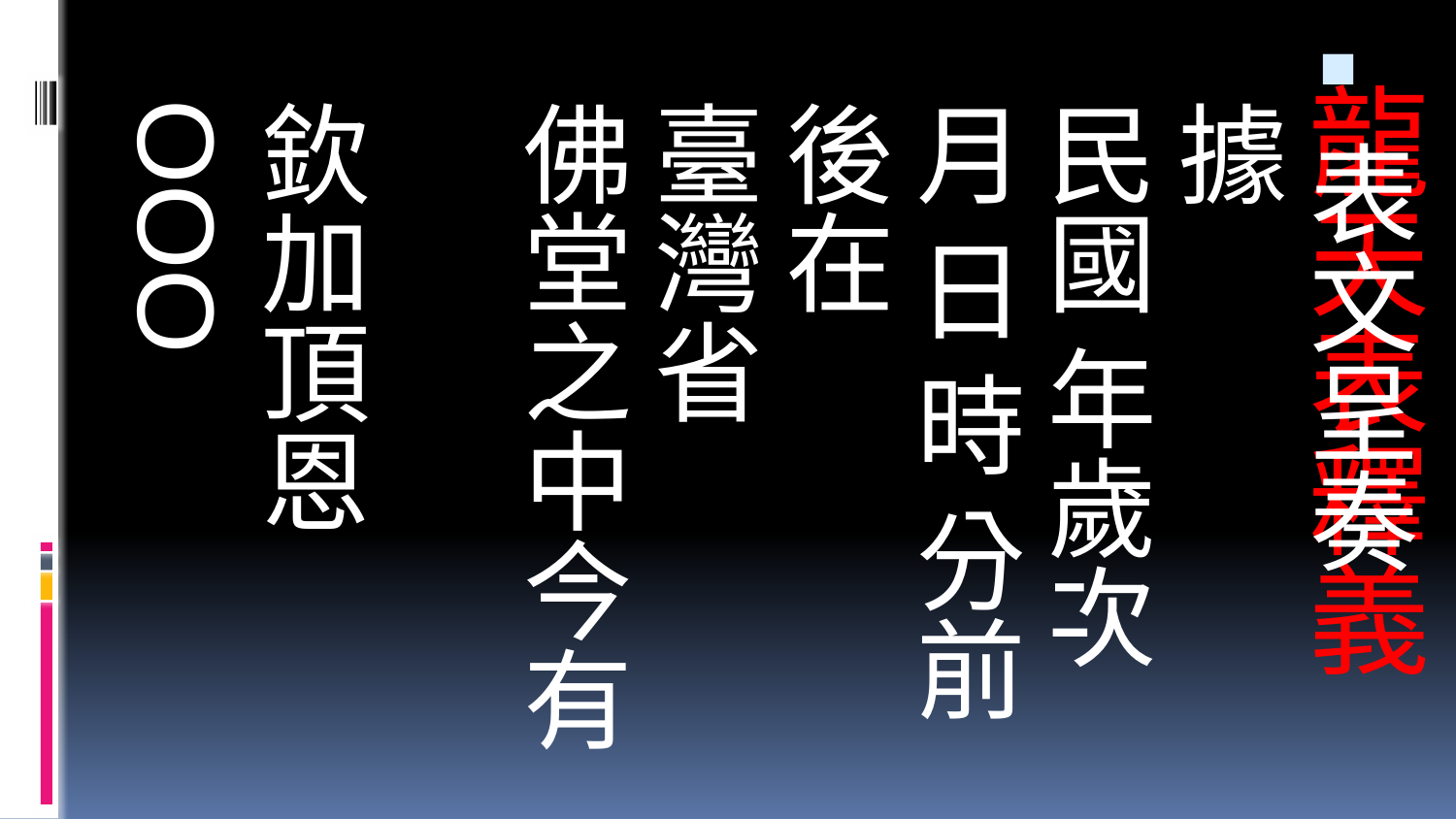

表文呈奏
據
民國 年歲次 月 日 時 分前後在
臺灣省
佛堂之中今有
欽加頂恩OOO
# 龍天表釋義